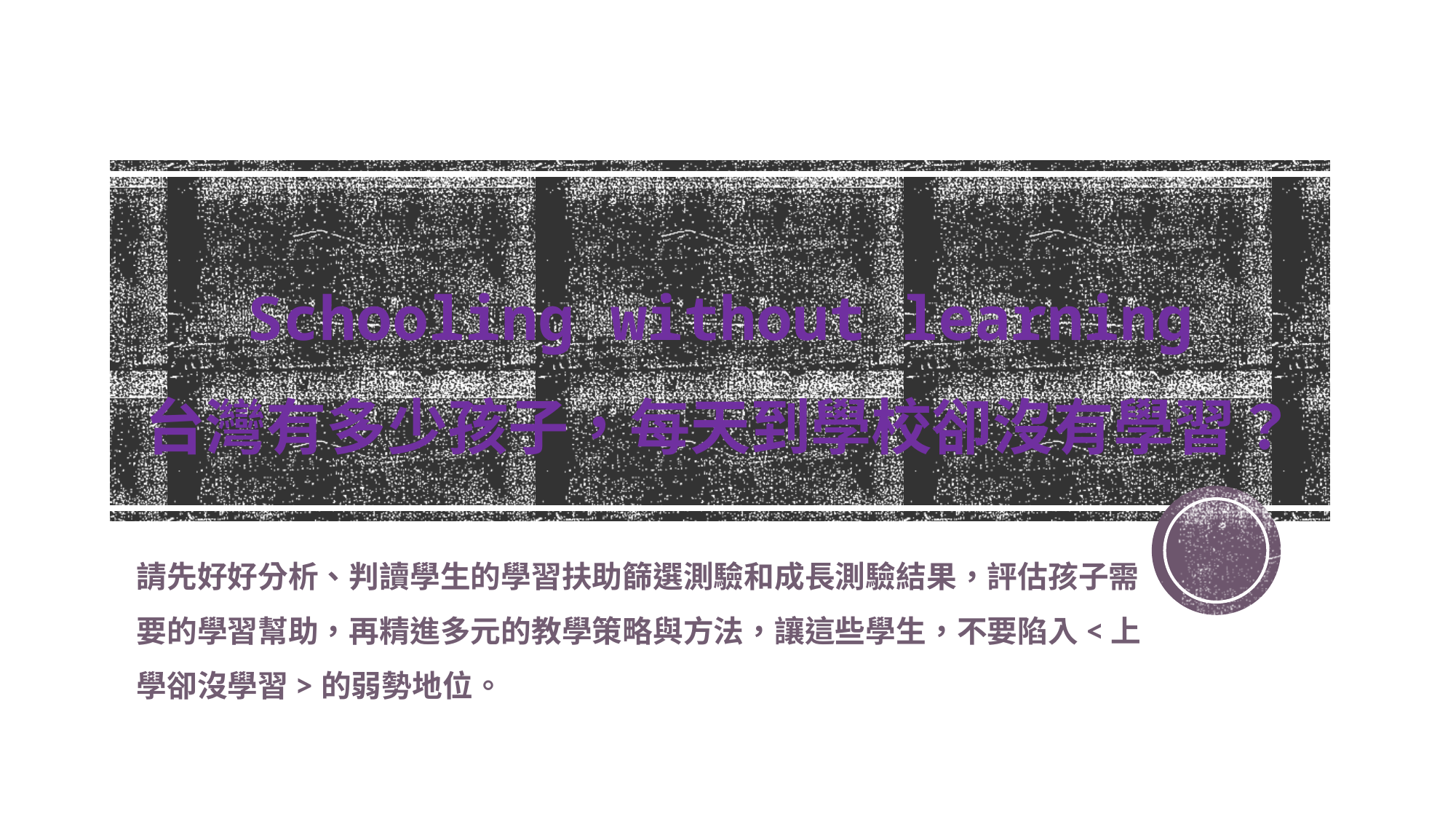

# Schooling without learning 台灣有多少孩子，每天到學校卻沒有學習？
請先好好分析、判讀學生的學習扶助篩選測驗和成長測驗結果，評估孩子需要的學習幫助，再精進多元的教學策略與方法，讓這些學生，不要陷入<上學卻沒學習>的弱勢地位。